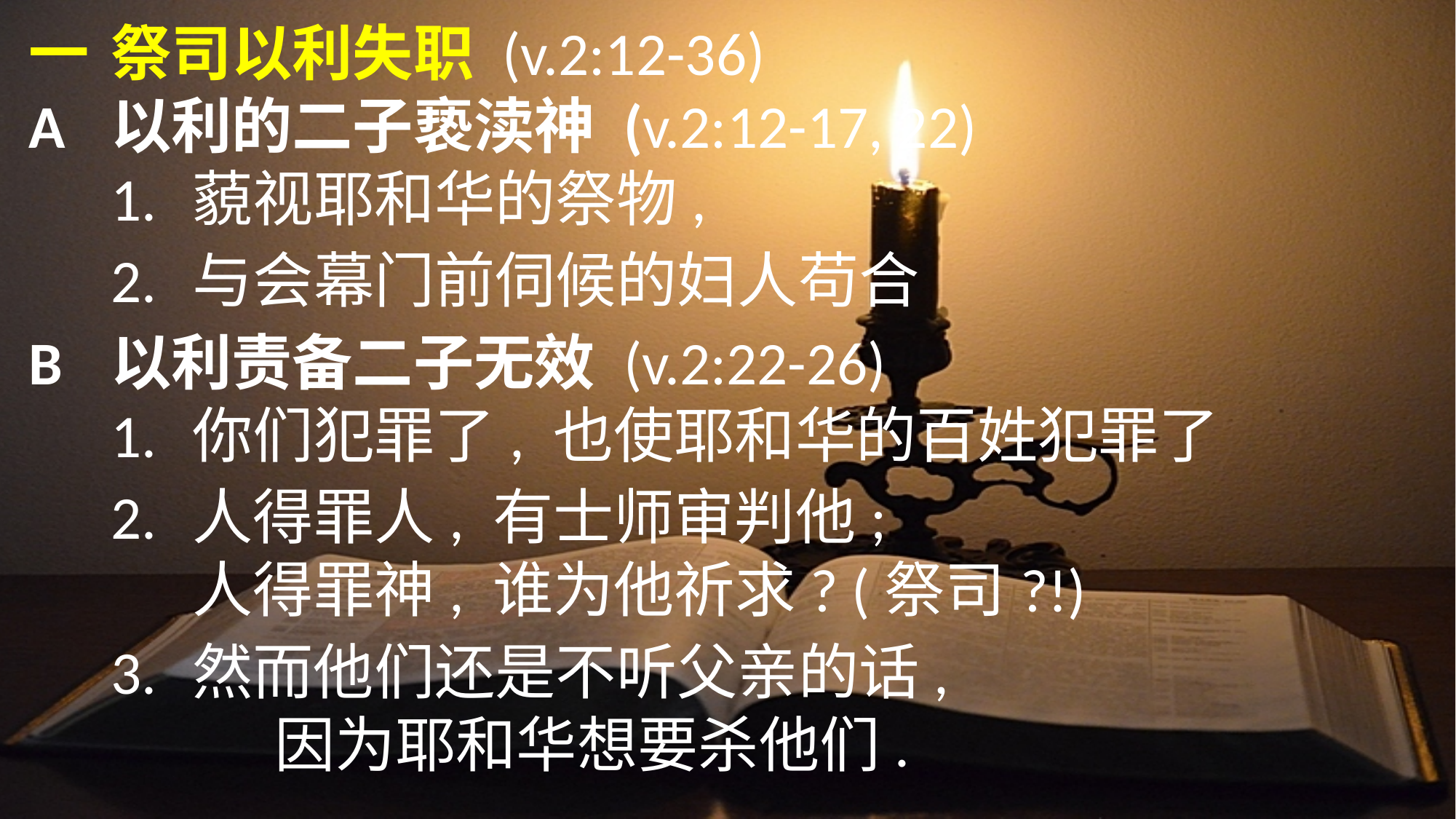

一	祭司以利失职 (v.2:12-36)
A	以利的二子亵渎神 (v.2:12-17, 22)
	1.	藐视耶和华的祭物,
	2.	与会幕门前伺候的妇人苟合
B	以利责备二子无效 (v.2:22-26)
	1.	你们犯罪了, 也使耶和华的百姓犯罪了
	2.	人得罪人, 有士师审判他;
		人得罪神, 谁为他祈求? (祭司?!)
	3.	然而他们还是不听父亲的话,
			因为耶和华想要杀他们.